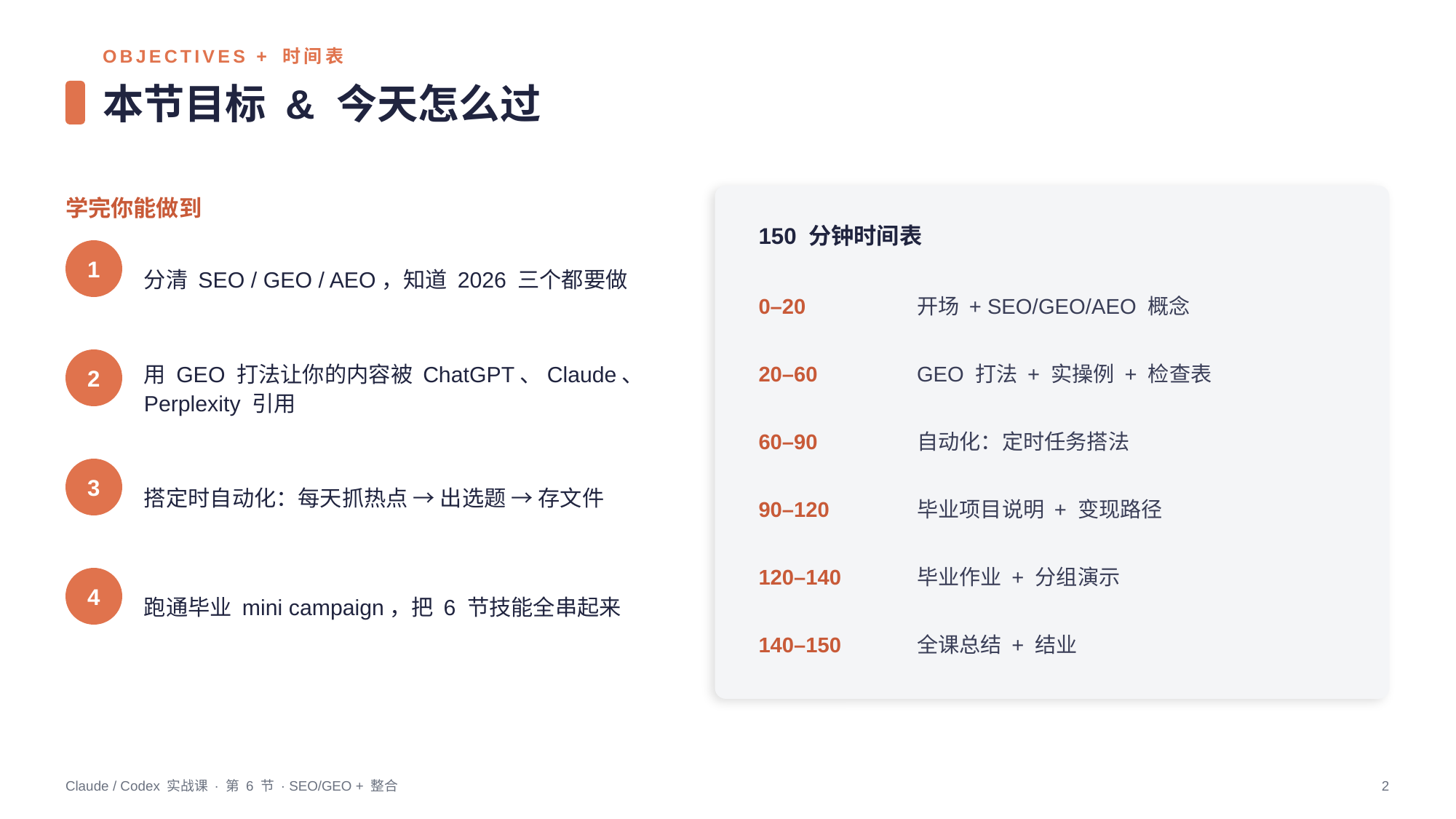

OBJECTIVES + 时间表
本节目标 & 今天怎么过

学完你能做到

150 分钟时间表
分清 SEO / GEO / AEO，知道 2026 三个都要做

1
0–20
开场 + SEO/GEO/AEO 概念
用 GEO 打法让你的内容被 ChatGPT、Claude、Perplexity 引用
20–60
GEO 打法 + 实操例 + 检查表

2
60–90
自动化：定时任务搭法
搭定时自动化：每天抓热点 → 出选题 → 存文件

3
90–120
毕业项目说明 + 变现路径
120–140
毕业作业 + 分组演示
跑通毕业 mini campaign，把 6 节技能全串起来

4
140–150
全课总结 + 结业
Claude / Codex 实战课 · 第 6 节 · SEO/GEO + 整合
2